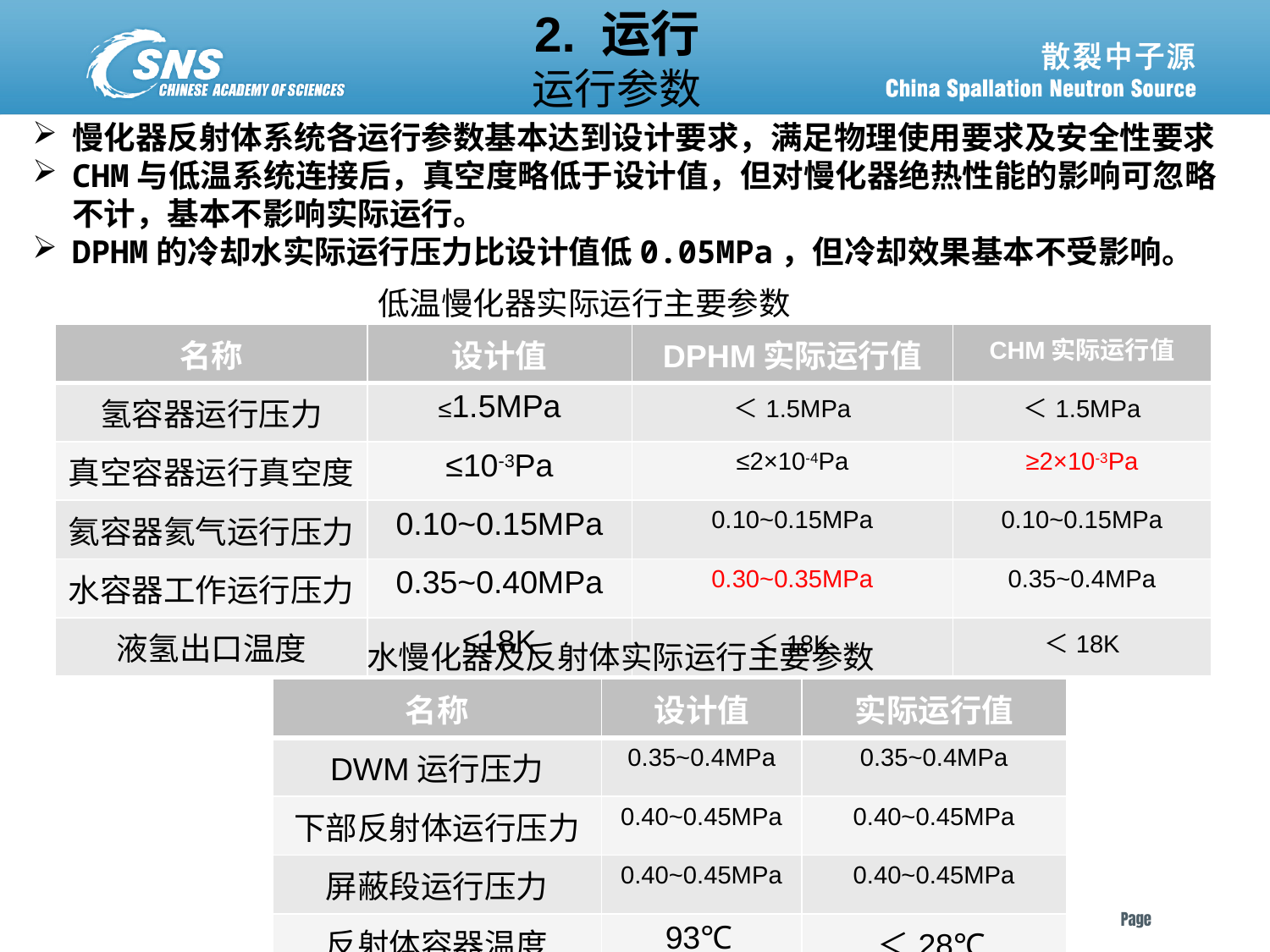

2. 运行
运行参数
慢化器反射体系统各运行参数基本达到设计要求，满足物理使用要求及安全性要求
CHM与低温系统连接后，真空度略低于设计值，但对慢化器绝热性能的影响可忽略不计，基本不影响实际运行。
DPHM的冷却水实际运行压力比设计值低0.05MPa，但冷却效果基本不受影响。
低温慢化器实际运行主要参数
| 名称 | 设计值 | DPHM实际运行值 | CHM实际运行值 |
| --- | --- | --- | --- |
| 氢容器运行压力 | ≤1.5MPa | ＜1.5MPa | ＜1.5MPa |
| 真空容器运行真空度 | ≤10-3Pa | ≤2×10-4Pa | ≥2×10-3Pa |
| 氦容器氦气运行压力 | 0.10~0.15MPa | 0.10~0.15MPa | 0.10~0.15MPa |
| 水容器工作运行压力 | 0.35~0.40MPa | 0.30~0.35MPa | 0.35~0.4MPa |
| 液氢出口温度 | ≤18K | ＜18K | ＜18K |
水慢化器及反射体实际运行主要参数
| 名称 | 设计值 | 实际运行值 |
| --- | --- | --- |
| DWM运行压力 | 0.35~0.4MPa | 0.35~0.4MPa |
| 下部反射体运行压力 | 0.40~0.45MPa | 0.40~0.45MPa |
| 屏蔽段运行压力 | 0.40~0.45MPa | 0.40~0.45MPa |
| 反射体容器温度 | 93℃ | ＜28℃ |